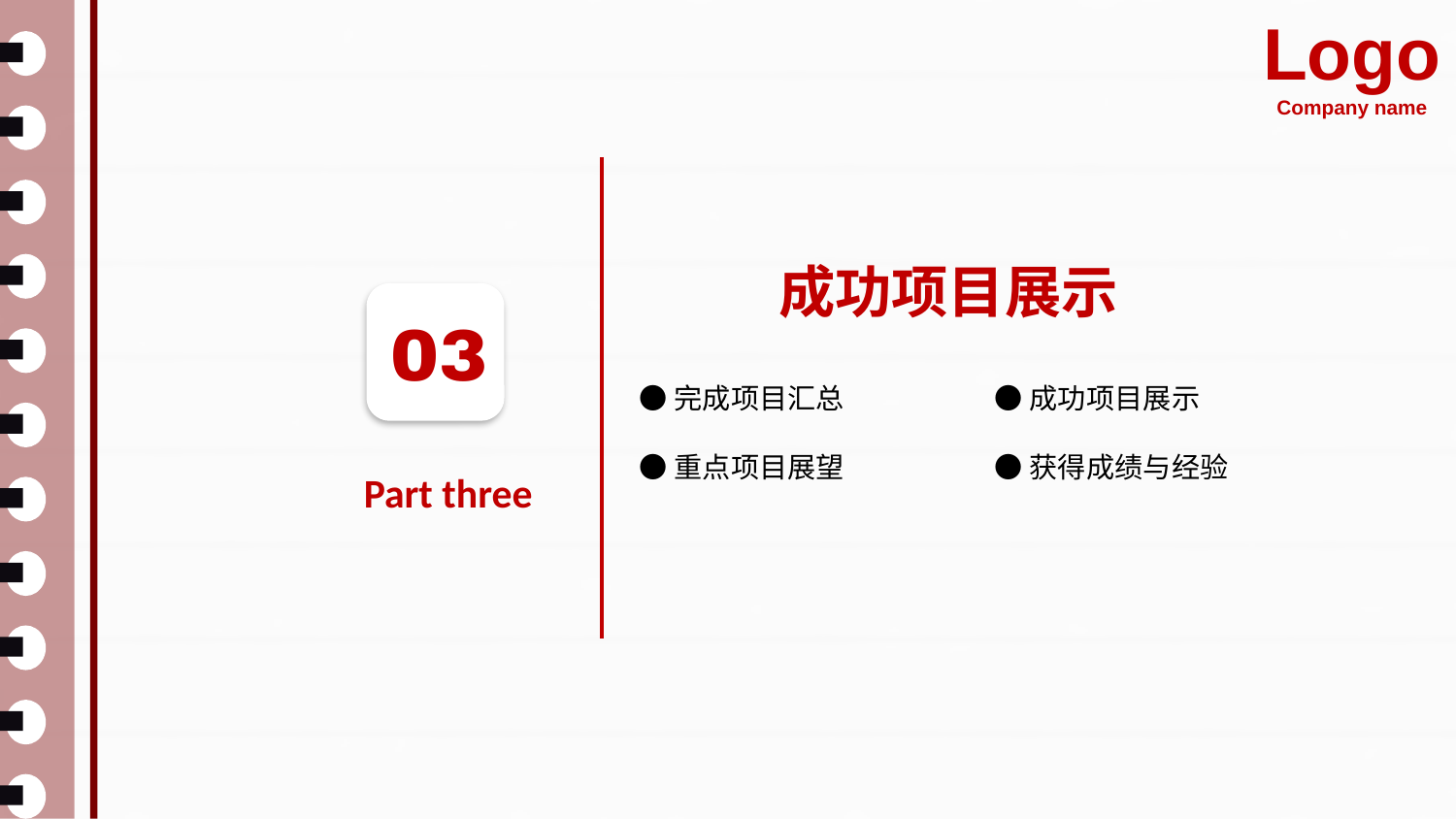

Logo
Company name

成功项目展示

03

●完成项目汇总
●成功项目展示

●重点项目展望
●获得成绩与经验
Part three